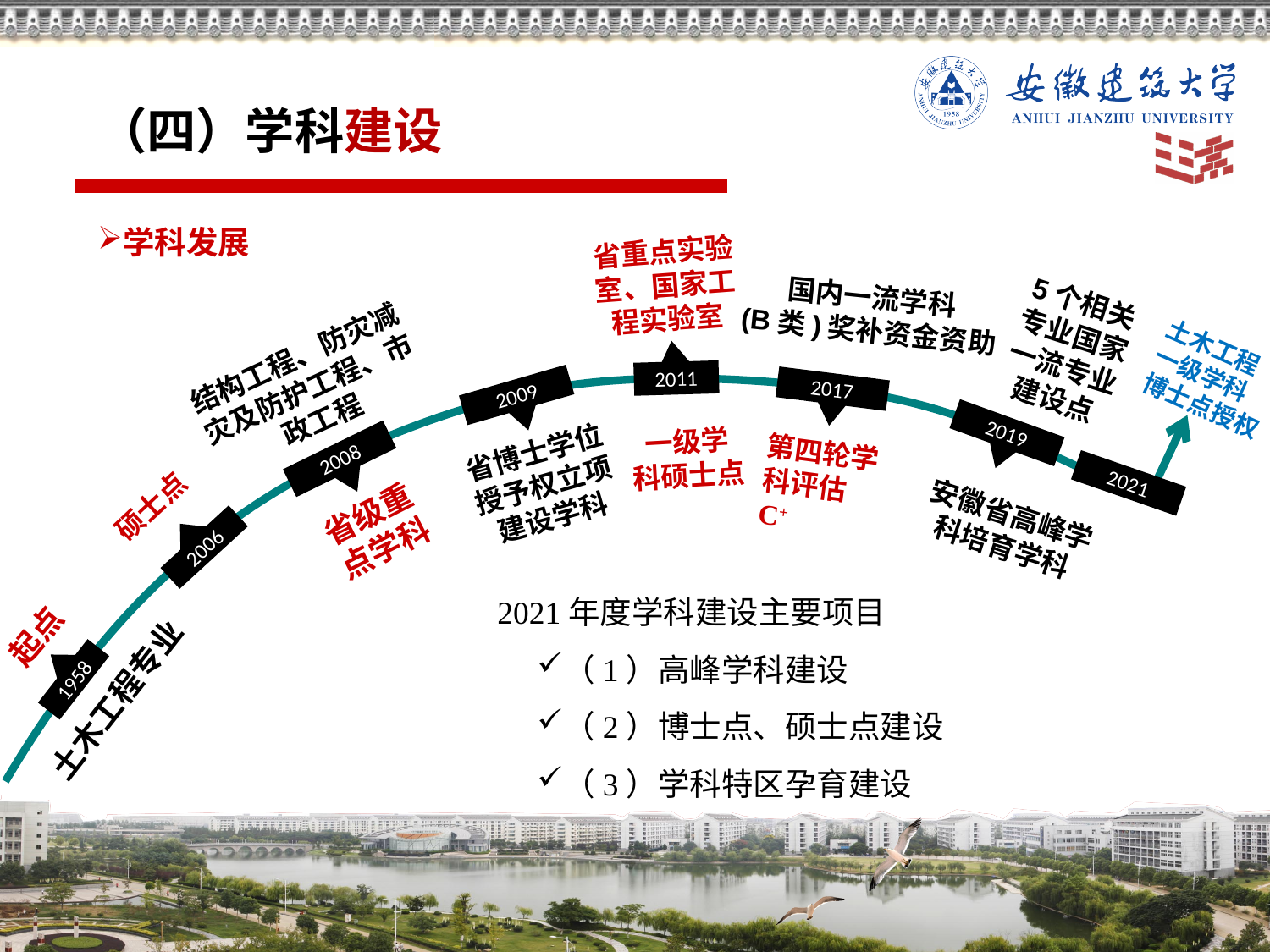

（四）学科建设

学科发展
省重点实验室、国家工程实验室
国内一流学科
(B类)奖补资金资助
土木工程
一级学科
博士点授权
结构工程、防灾减灾及防护工程、市政工程

2011

2017

2009

2019
一级学
科硕士点
省博士学位授予权立项建设学科
第四轮学
科评估C+

2008
硕士点
省级重点学科
安徽省高峰学科培育学科

2006
起点

1958
土木工程专业
5个相关专业国家一流专业建设点
2021
2021年度学科建设主要项目
（1）高峰学科建设
（2）博士点、硕士点建设
（3）学科特区孕育建设